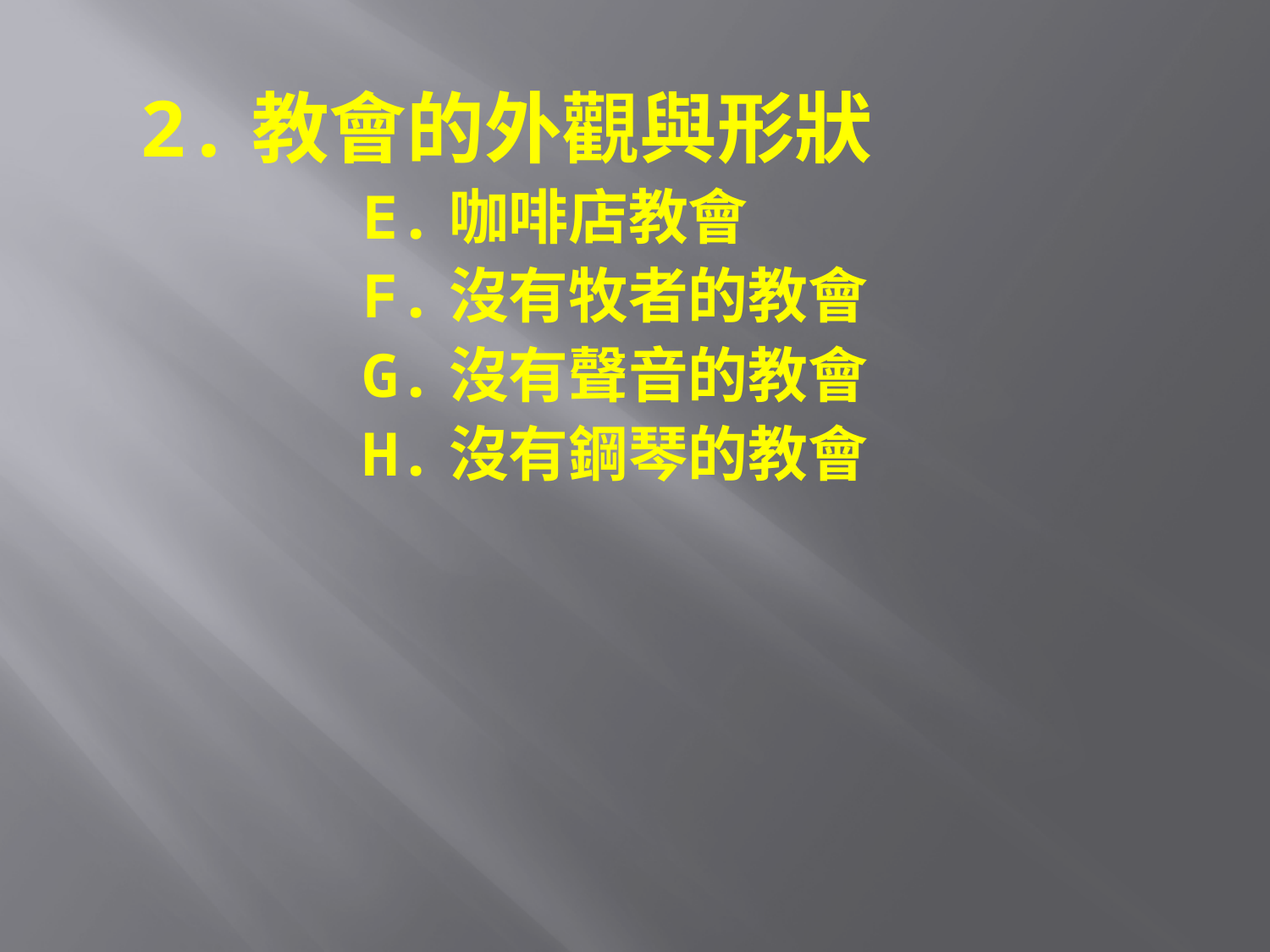

2.教會的外觀與形狀
E.咖啡店教會
F.沒有牧者的教會
G.沒有聲音的教會
H.沒有鋼琴的教會